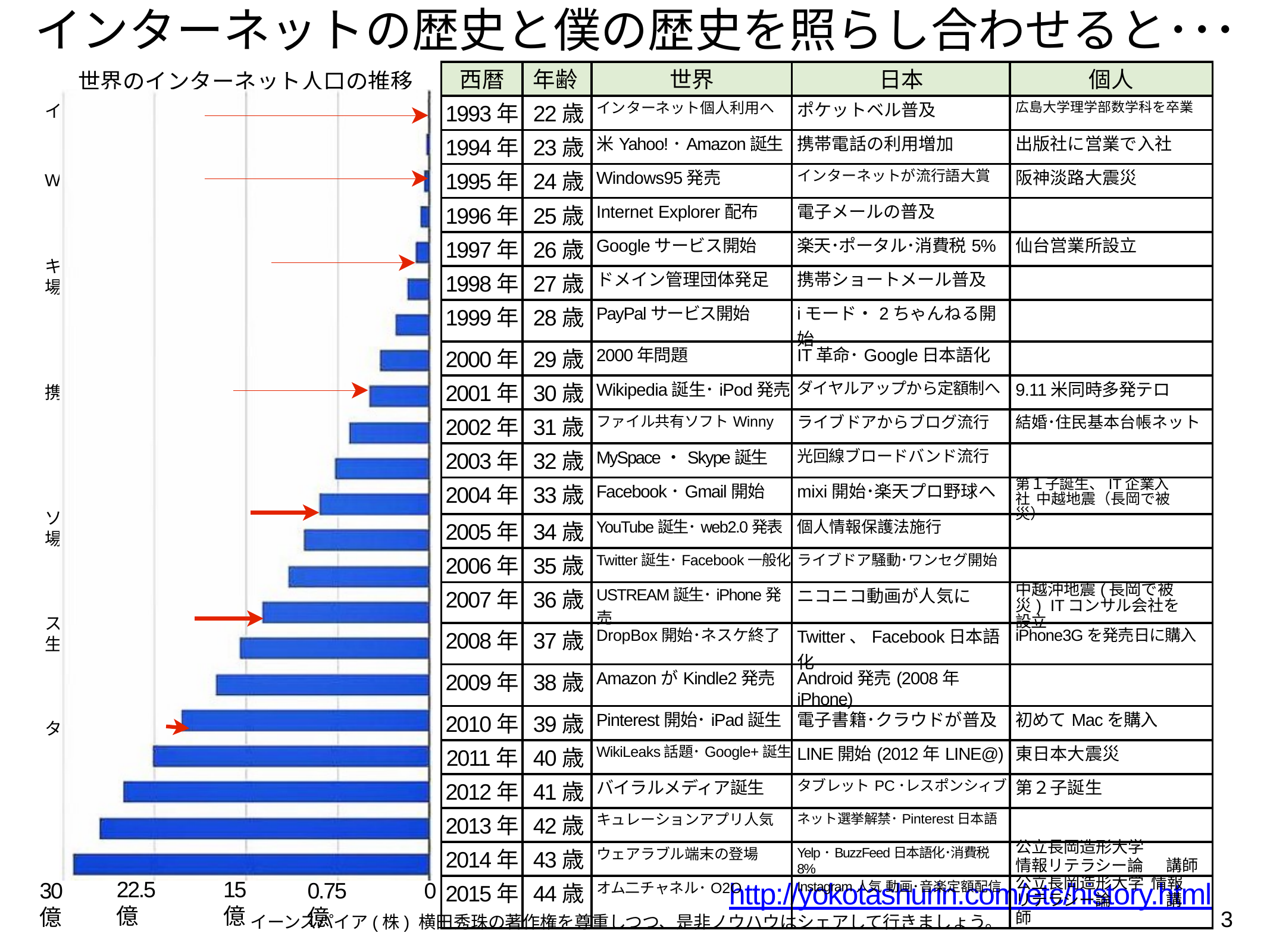

# インターネットの歴史と僕の歴史を照らし合わせると･･･
| 西暦 | 年齢 | 世界 | 日本 | 個人 |
| --- | --- | --- | --- | --- |
| 1993年 | 22歳 | インターネット個人利用へ | ポケットベル普及 | 広島大学理学部数学科を卒業 |
| 1994年 | 23歳 | 米Yahoo!･Amazon誕生 | 携帯電話の利用増加 | 出版社に営業で入社 |
| 1995年 | 24歳 | Windows95発売 | インターネットが流行語大賞 | 阪神淡路大震災 |
| 1996年 | 25歳 | Internet Explorer配布 | 電子メールの普及 |  |
| 1997年 | 26歳 | Googleサービス開始 | 楽天･ポータル･消費税5% | 仙台営業所設立 |
| 1998年 | 27歳 | ドメイン管理団体発足 | 携帯ショートメール普及 |  |
| 1999年 | 28歳 | PayPalサービス開始 | iモード・2ちゃんねる開始 |  |
| 2000年 | 29歳 | 2000年問題 | IT革命･Google日本語化 |  |
| 2001年 | 30歳 | Wikipedia誕生･iPod発売 | ダイヤルアップから定額制へ | 9.11米同時多発テロ |
| 2002年 | 31歳 | ファイル共有ソフトWinny | ライブドアからブログ流行 | 結婚･住民基本台帳ネット |
| 2003年 | 32歳 | MySpace・Skype誕生 | 光回線ブロードバンド流行 |  |
| 2004年 | 33歳 | Facebook･Gmail開始 | mixi開始･楽天プロ野球へ | 第１子誕生、IT企業入社 中越地震（長岡で被災） |
| 2005年 | 34歳 | YouTube誕生･web2.0発表 | 個人情報保護法施行 |  |
| 2006年 | 35歳 | Twitter誕生･Facebook一般化 | ライブドア騒動･ワンセグ開始 |  |
| 2007年 | 36歳 | USTREAM誕生･iPhone発売 | ニコニコ動画が人気に | 中越沖地震(長岡で被災) ITコンサル会社を設立 |
| 2008年 | 37歳 | DropBox開始･ネスケ終了 | Twitter、Facebook日本語化 | iPhone3Gを発売日に購入 |
| 2009年 | 38歳 | AmazonがKindle2発売 | Android発売(2008年iPhone) |  |
| 2010年 | 39歳 | Pinterest開始･iPad誕生 | 電子書籍･クラウドが普及 | 初めてMacを購入 |
| 2011年 | 40歳 | WikiLeaks話題･Google+誕生 | LINE開始(2012年LINE@) | 東日本大震災 |
| 2012年 | 41歳 | バイラルメディア誕生 | タブレットPC･レスポンシィブ | 第２子誕生 |
| 2013年 | 42歳 | キュレーションアプリ人気 | ネット選挙解禁･Pinterest日本語 |  |
| 2014年 | 43歳 | ウェアラブル端末の登場 | Yelp･BuzzFeed日本語化･消費税8% | 公立長岡造形大学 情報リテラシー論 講師 |
| 2015年 | 44歳 | オム二チャネル･O2O | Instagram人気 動画･音楽定額配信 | 公立長岡造形大学 情報リテラシー論 講師 |

世界のインターネット人口の推移
インターネット誕生

Windows95とIEの登場

キーワード検索Googleの登場

携帯音楽プレイヤー登場

ソーシャルメディアの登場

スマートフォン誕生

タブレット誕生

22.5億
15億
http://yokotashurin.com/etc/history.html
30億
0.75億
0
3
イーンスパイア(株) 横田秀珠の著作権を尊重しつつ、是非ノウハウはシェアして行きましょう。